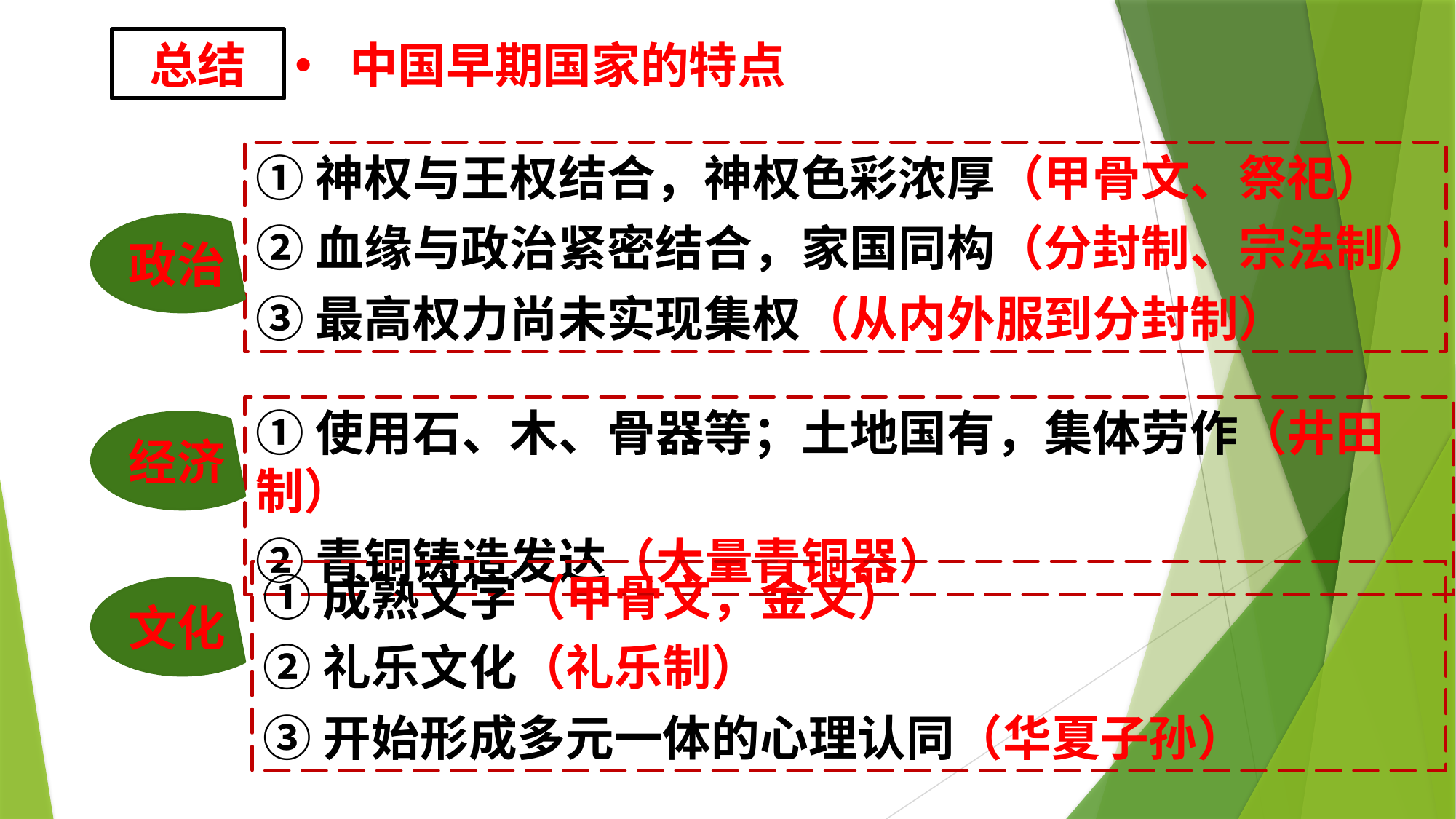

中国早期国家的特点
总结
①神权与王权结合，神权色彩浓厚（甲骨文、祭祀）
②血缘与政治紧密结合，家国同构（分封制、宗法制）
③最高权力尚未实现集权（从内外服到分封制）
政治
①使用石、木、骨器等；土地国有，集体劳作（井田制）
②青铜铸造发达（大量青铜器）
经济
①成熟文字（甲骨文，金文）
②礼乐文化（礼乐制）
③开始形成多元一体的心理认同（华夏子孙）
文化